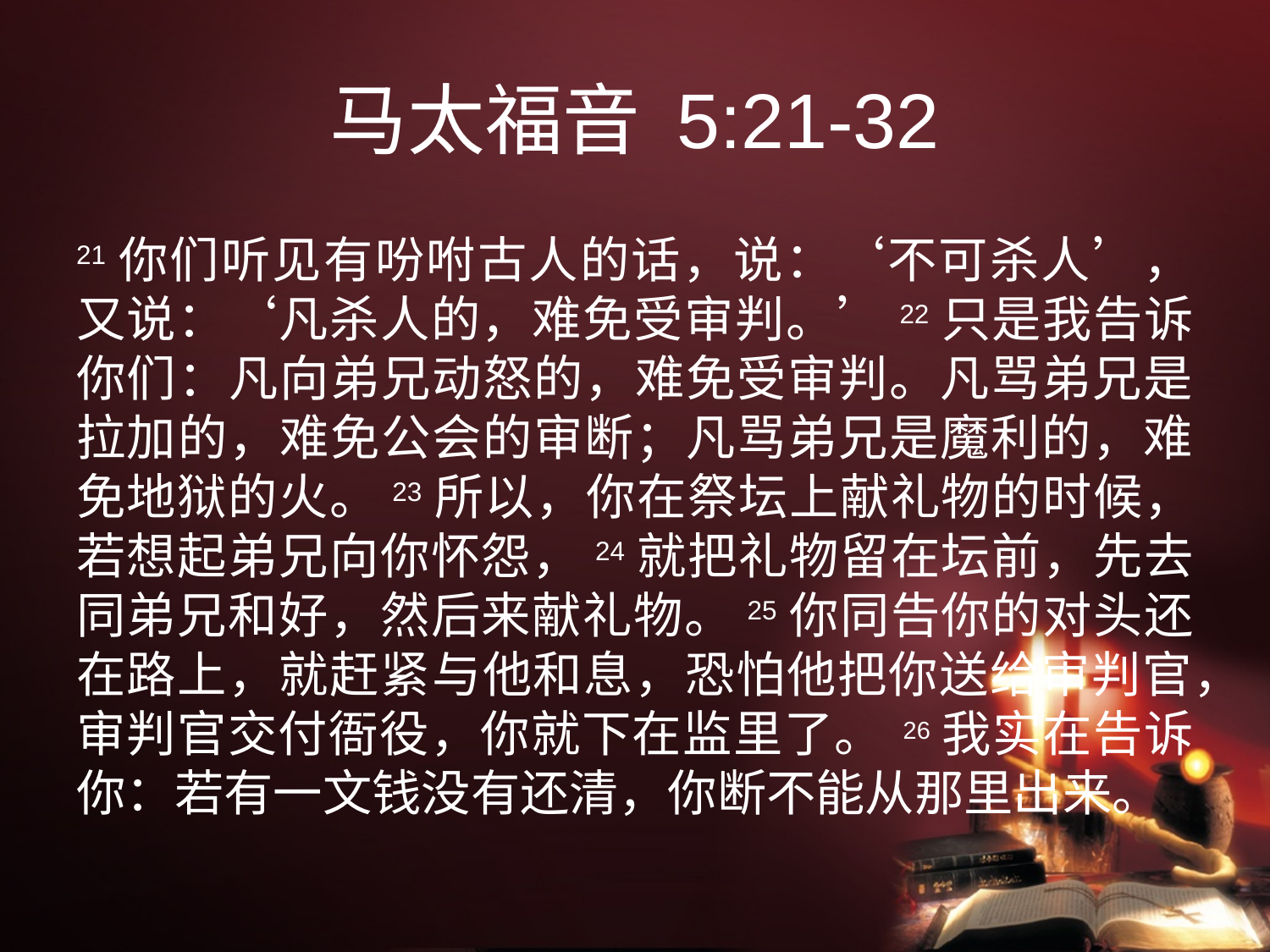

# 马太福音 5:21-32
21你们听见有吩咐古人的话，说：‘不可杀人’，又说：‘凡杀人的，难免受审判。’22只是我告诉你们：凡向弟兄动怒的，难免受审判。凡骂弟兄是拉加的，难免公会的审断；凡骂弟兄是魔利的，难免地狱的火。23所以，你在祭坛上献礼物的时候，若想起弟兄向你怀怨，24就把礼物留在坛前，先去同弟兄和好，然后来献礼物。25你同告你的对头还在路上，就赶紧与他和息，恐怕他把你送给审判官，审判官交付衙役，你就下在监里了。 26我实在告诉你：若有一文钱没有还清，你断不能从那里出来。